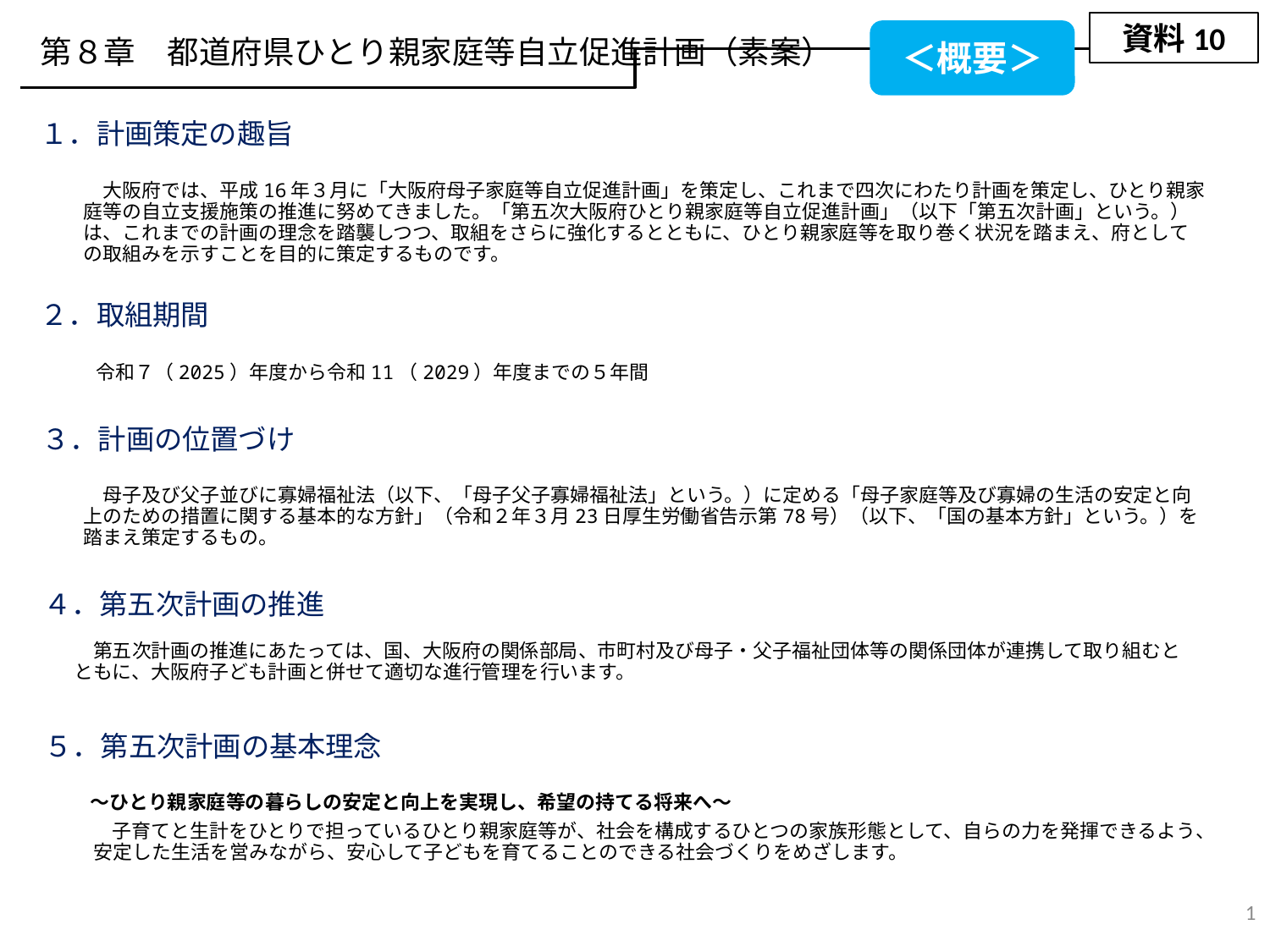

資料10
＜概要＞
第８章　都道府県ひとり親家庭等自立促進計画（素案）
１．計画策定の趣旨
　大阪府では、平成16年３月に「大阪府母子家庭等自立促進計画」を策定し、これまで四次にわたり計画を策定し、ひとり親家庭等の自立支援施策の推進に努めてきました。「第五次大阪府ひとり親家庭等自立促進計画」（以下「第五次計画」という。）は、これまでの計画の理念を踏襲しつつ、取組をさらに強化するとともに、ひとり親家庭等を取り巻く状況を踏まえ、府としての取組みを示すことを目的に策定するものです。
２．取組期間
令和７（2025）年度から令和11（2029）年度までの５年間
３．計画の位置づけ
　母子及び父子並びに寡婦福祉法（以下、「母子父子寡婦福祉法」という。）に定める「母子家庭等及び寡婦の生活の安定と向上のための措置に関する基本的な方針」（令和２年３月23日厚生労働省告示第78号）（以下、「国の基本方針」という。）を踏まえ策定するもの。
４．第五次計画の推進
　第五次計画の推進にあたっては、国、大阪府の関係部局、市町村及び母子・父子福祉団体等の関係団体が連携して取り組むとともに、大阪府子ども計画と併せて適切な進行管理を行います。
５．第五次計画の基本理念
～ひとり親家庭等の暮らしの安定と向上を実現し、希望の持てる将来へ～
子育てと生計をひとりで担っているひとり親家庭等が、社会を構成するひとつの家族形態として、自らの力を発揮できるよう、安定した生活を営みながら、安心して子どもを育てることのできる社会づくりをめざします。
1